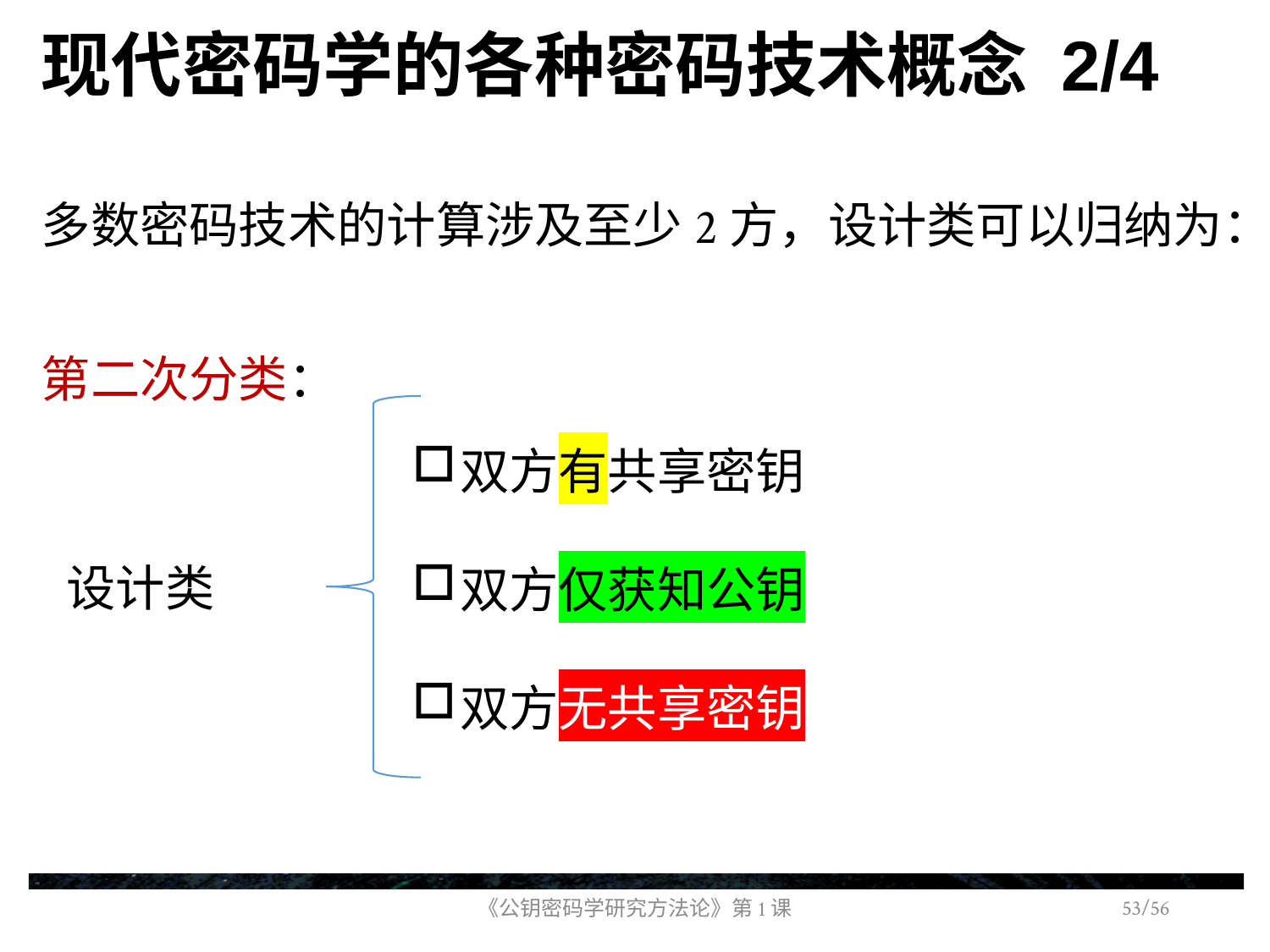

# 现代密码学的各种密码技术概念 2/4
多数密码技术的计算涉及至少2方，设计类可以归纳为：

第二次分类：

双方有共享密钥

双方仅获知公钥

双方无共享密钥
设计类
《公钥密码学研究方法论》第1课
53/56